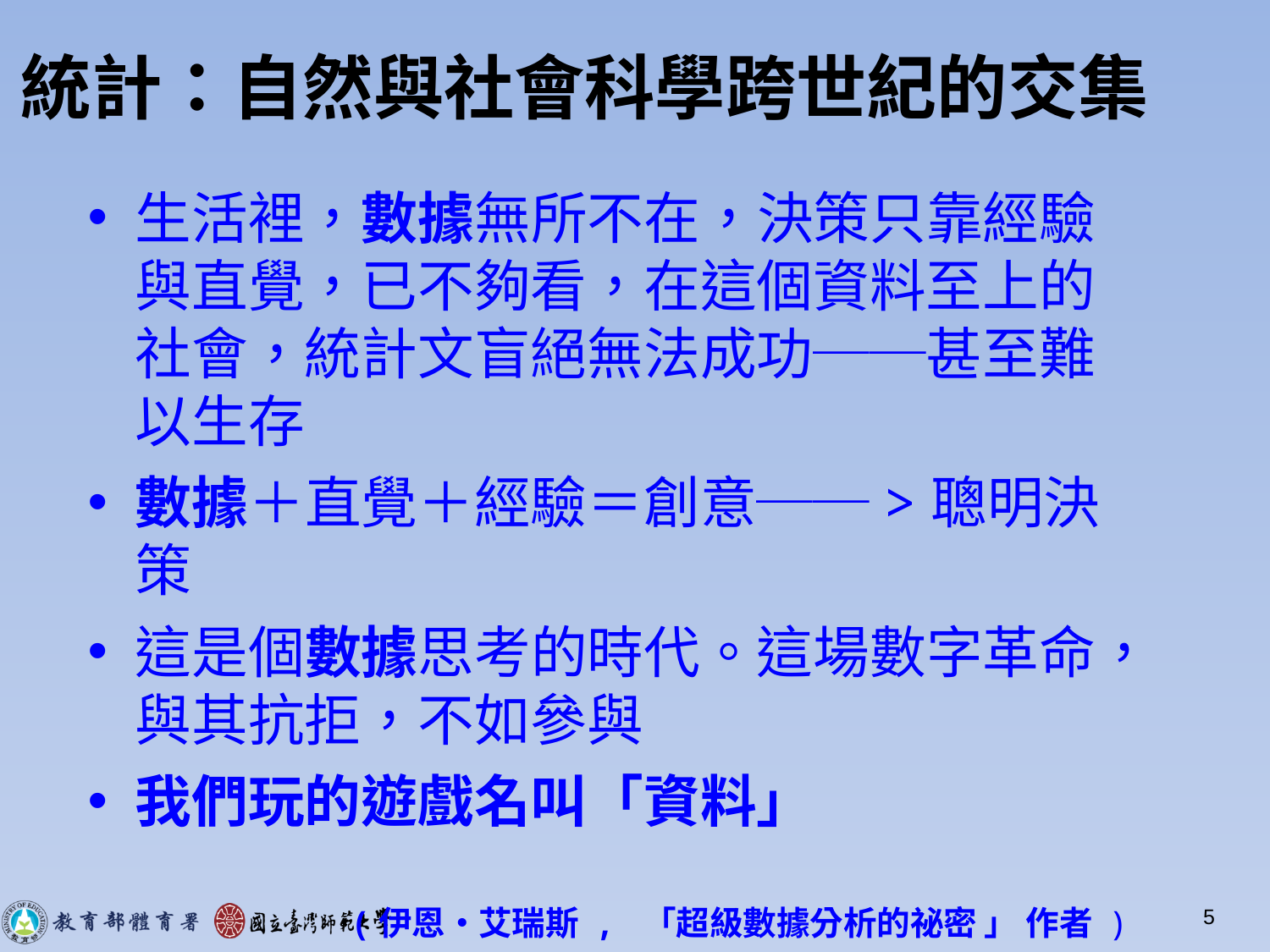

# 統計：自然與社會科學跨世紀的交集
生活裡，數據無所不在，決策只靠經驗與直覺，已不夠看，在這個資料至上的社會，統計文盲絕無法成功──甚至難以生存
數據＋直覺＋經驗＝創意──>聰明決策
這是個數據思考的時代。這場數字革命，與其抗拒，不如參與
我們玩的遊戲名叫「資料」

(伊恩‧艾瑞斯 , 「超級數據分析的祕密 」 作者 )
5